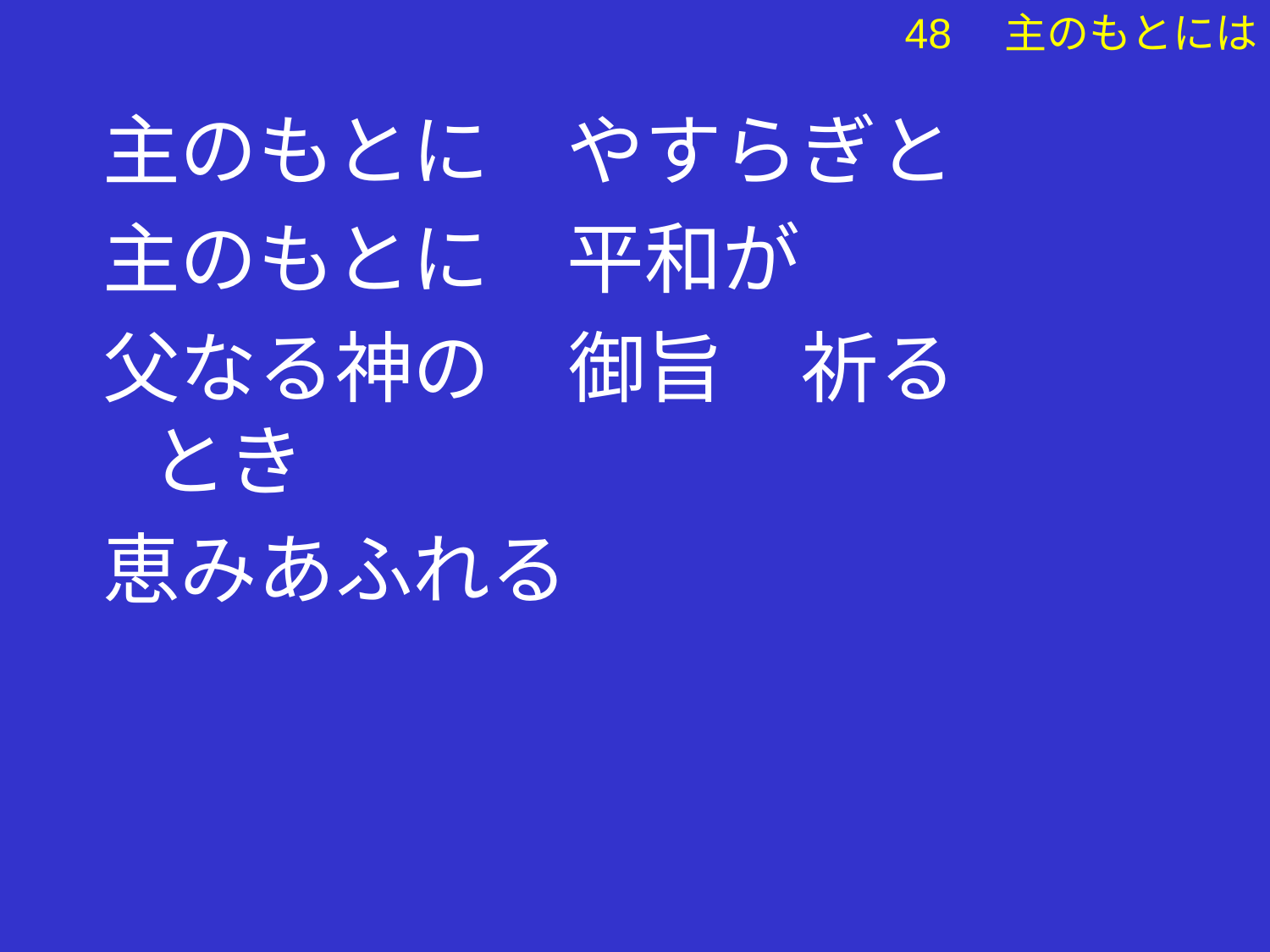

主のもとに　やすらぎと
主のもとに　平和が
父なる神の　御旨　祈るとき
恵みあふれる
# 48　主のもとには